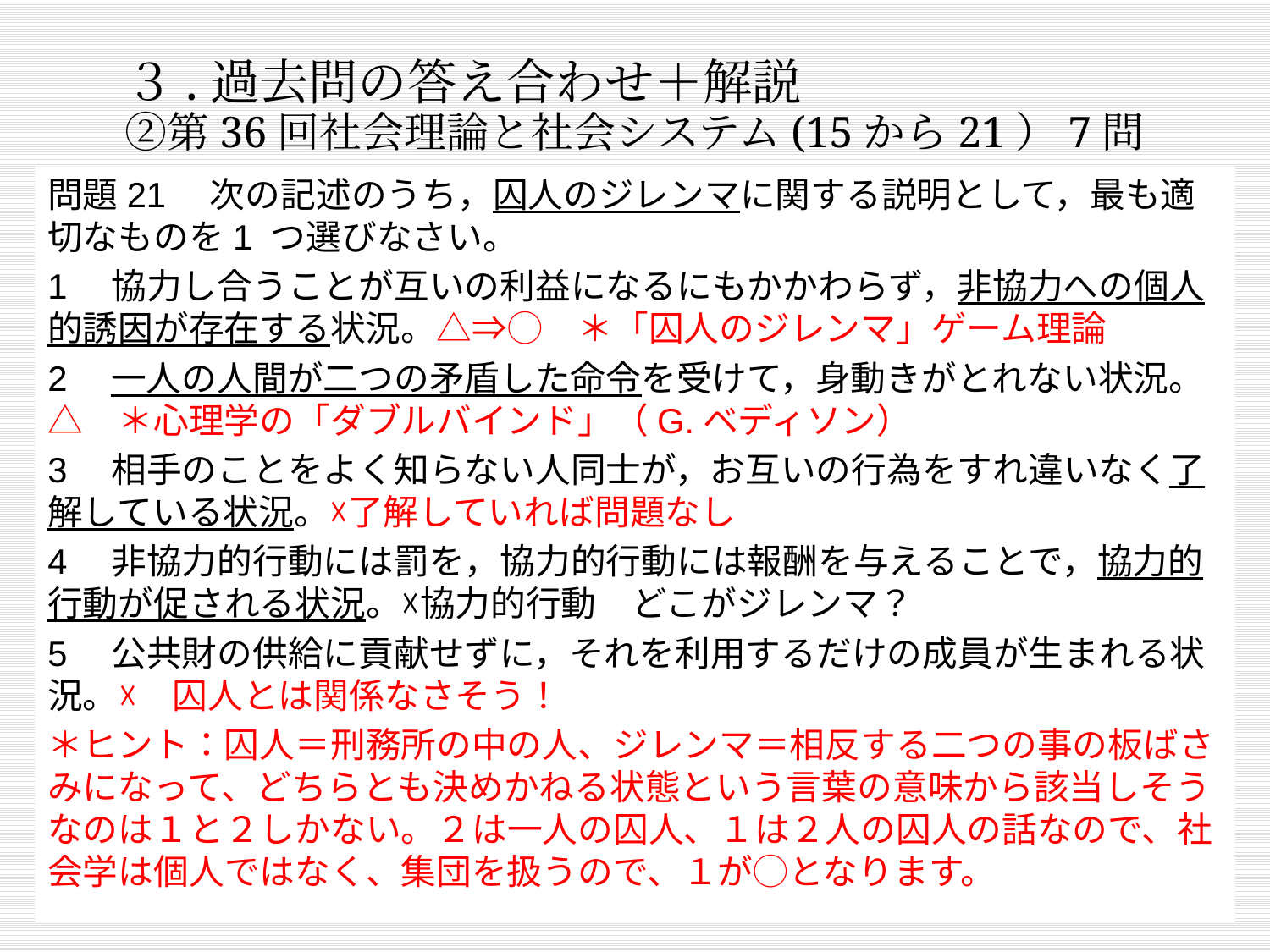

# ３.過去問の答え合わせ＋解説 ➁第36回社会理論と社会システム(15から21）7問
問題21　次の記述のうち，囚人のジレンマに関する説明として，最も適切なものを1 つ選びなさい。
1　協力し合うことが互いの利益になるにもかかわらず，非協力への個人的誘因が存在する状況。△⇒◯　＊「囚人のジレンマ」ゲーム理論
2　一人の人間が二つの矛盾した命令を受けて，身動きがとれない状況。△　＊心理学の「ダブルバインド」（G.ベディソン）
3　相手のことをよく知らない人同士が，お互いの行為をすれ違いなく了解している状況。☓了解していれば問題なし
4　非協力的行動には罰を，協力的行動には報酬を与えることで，協力的行動が促される状況。☓協力的行動　どこがジレンマ？
5　公共財の供給に貢献せずに，それを利用するだけの成員が生まれる状況。☓　囚人とは関係なさそう！
＊ヒント：囚人＝刑務所の中の人、ジレンマ＝相反する二つの事の板ばさみになって、どちらとも決めかねる状態という言葉の意味から該当しそうなのは１と２しかない。２は一人の囚人、１は２人の囚人の話なので、社会学は個人ではなく、集団を扱うので、１が◯となります。